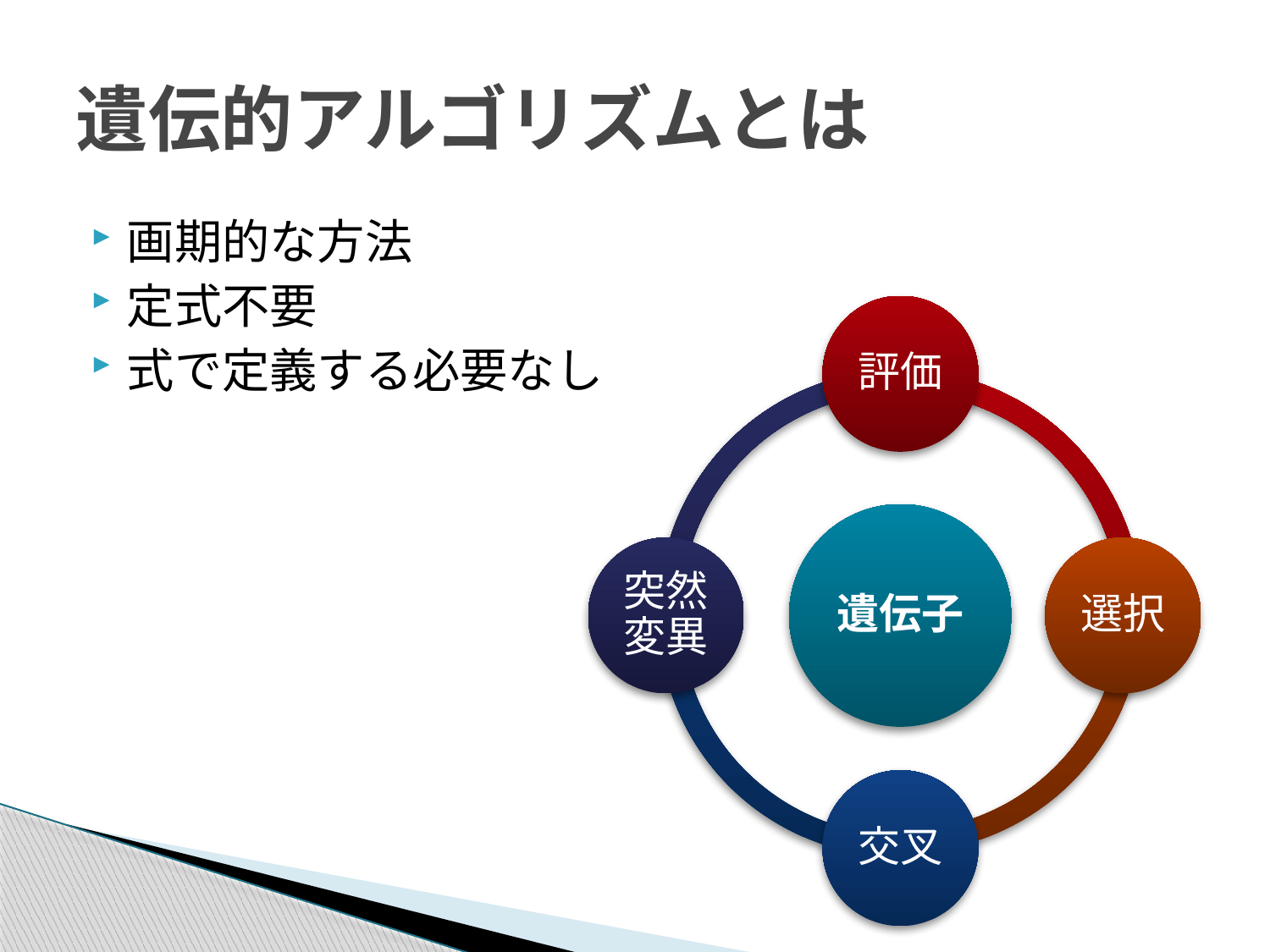

# 遺伝的アルゴリズムとは
画期的な方法
定式不要
式で定義する必要なし

評価

遺伝子

突然変異

選択

交叉